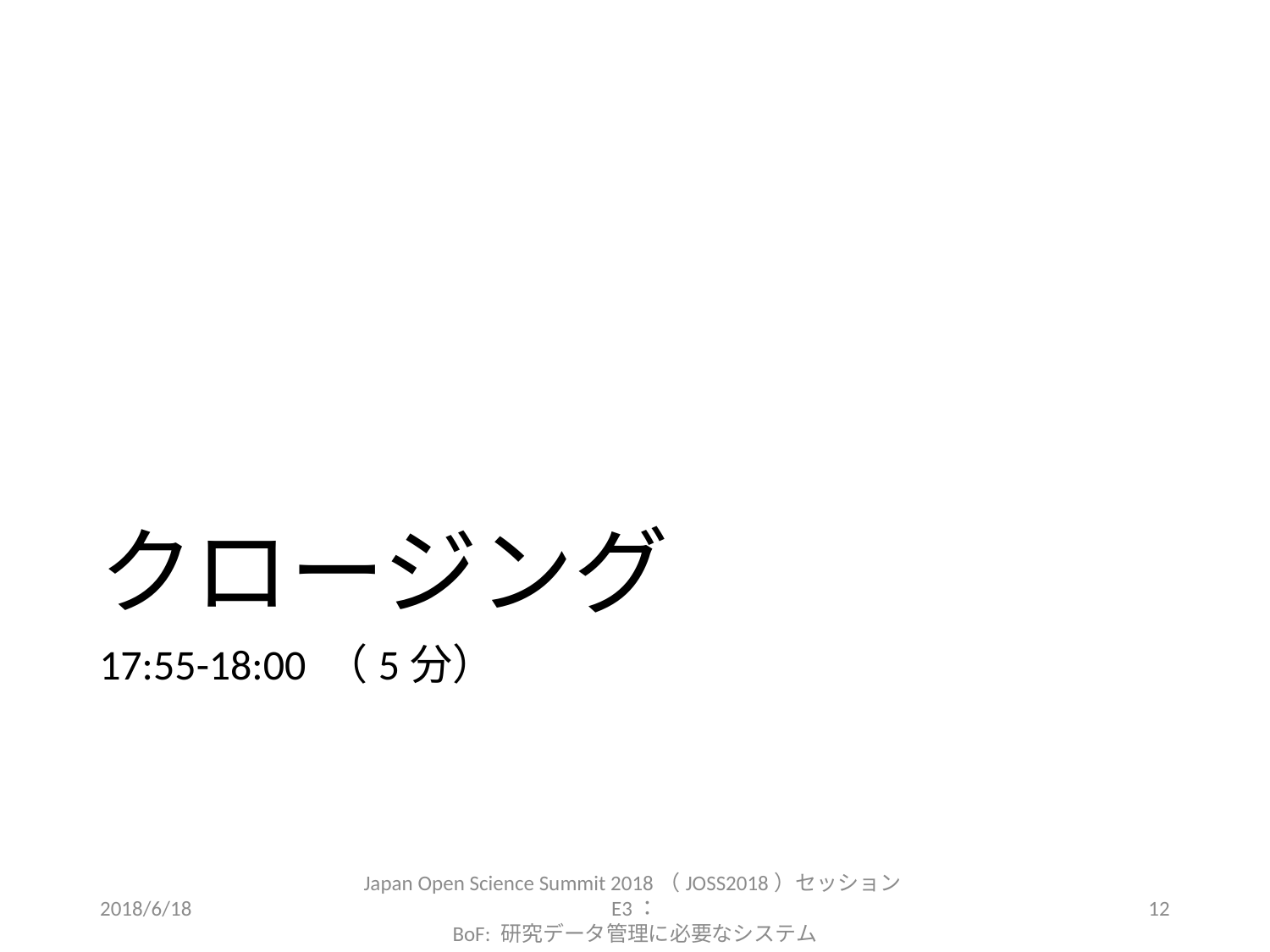

# クロージング
17:55-18:00 （5分）
2018/6/18
Japan Open Science Summit 2018（JOSS2018）セッションE3：
BoF: 研究データ管理に必要なシステム
12